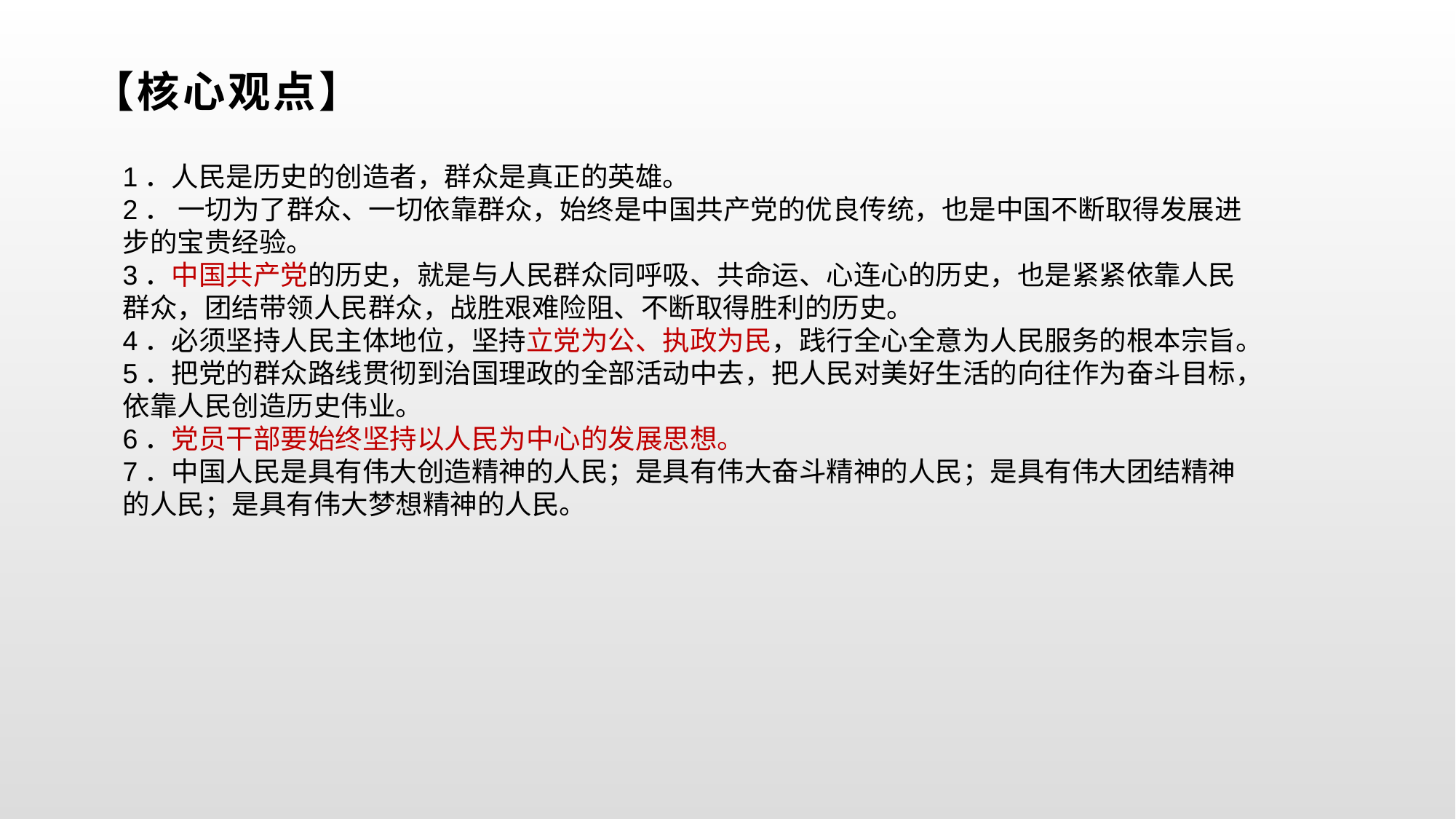

# 【核心观点】
1．人民是历史的创造者，群众是真正的英雄。
2． 一切为了群众、一切依靠群众，始终是中国共产党的优良传统，也是中国不断取得发展进步的宝贵经验。
3．中国共产党的历史，就是与人民群众同呼吸、共命运、心连心的历史，也是紧紧依靠人民群众，团结带领人民群众，战胜艰难险阻、不断取得胜利的历史。
4．必须坚持人民主体地位，坚持立党为公、执政为民，践行全心全意为人民服务的根本宗旨。
5．把党的群众路线贯彻到治国理政的全部活动中去，把人民对美好生活的向往作为奋斗目标，依靠人民创造历史伟业。
6．党员干部要始终坚持以人民为中心的发展思想。
7．中国人民是具有伟大创造精神的人民；是具有伟大奋斗精神的人民；是具有伟大团结精神的人民；是具有伟大梦想精神的人民。